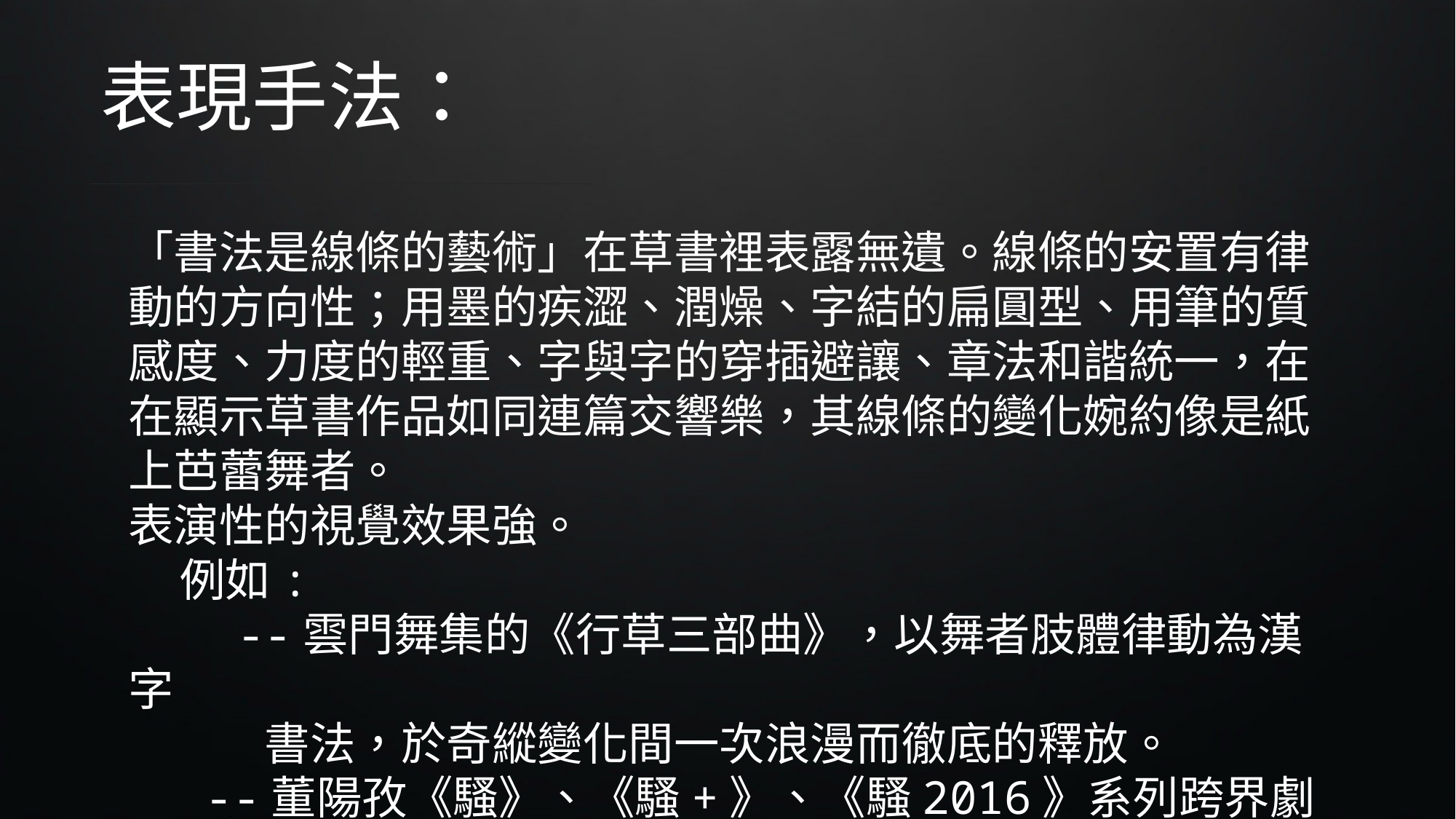

表現手法：

「書法是線條的藝術」在草書裡表露無遺。線條的安置有律動的方向性；用墨的疾澀、潤燥、字結的扁圓型、用筆的質感度、力度的輕重、字與字的穿插避讓、章法和諧統一，在在顯示草書作品如同連篇交響樂，其線條的變化婉約像是紙上芭蕾舞者。
表演性的視覺效果強。
    例如:
    --雲門舞集的《行草三部曲》，以舞者肢體律動為漢字
　　　書法，於奇縱變化間一次浪漫而徹底的釋放。
 　--董陽孜《騷》、《騷+》、《騷2016》系列跨界劇場。